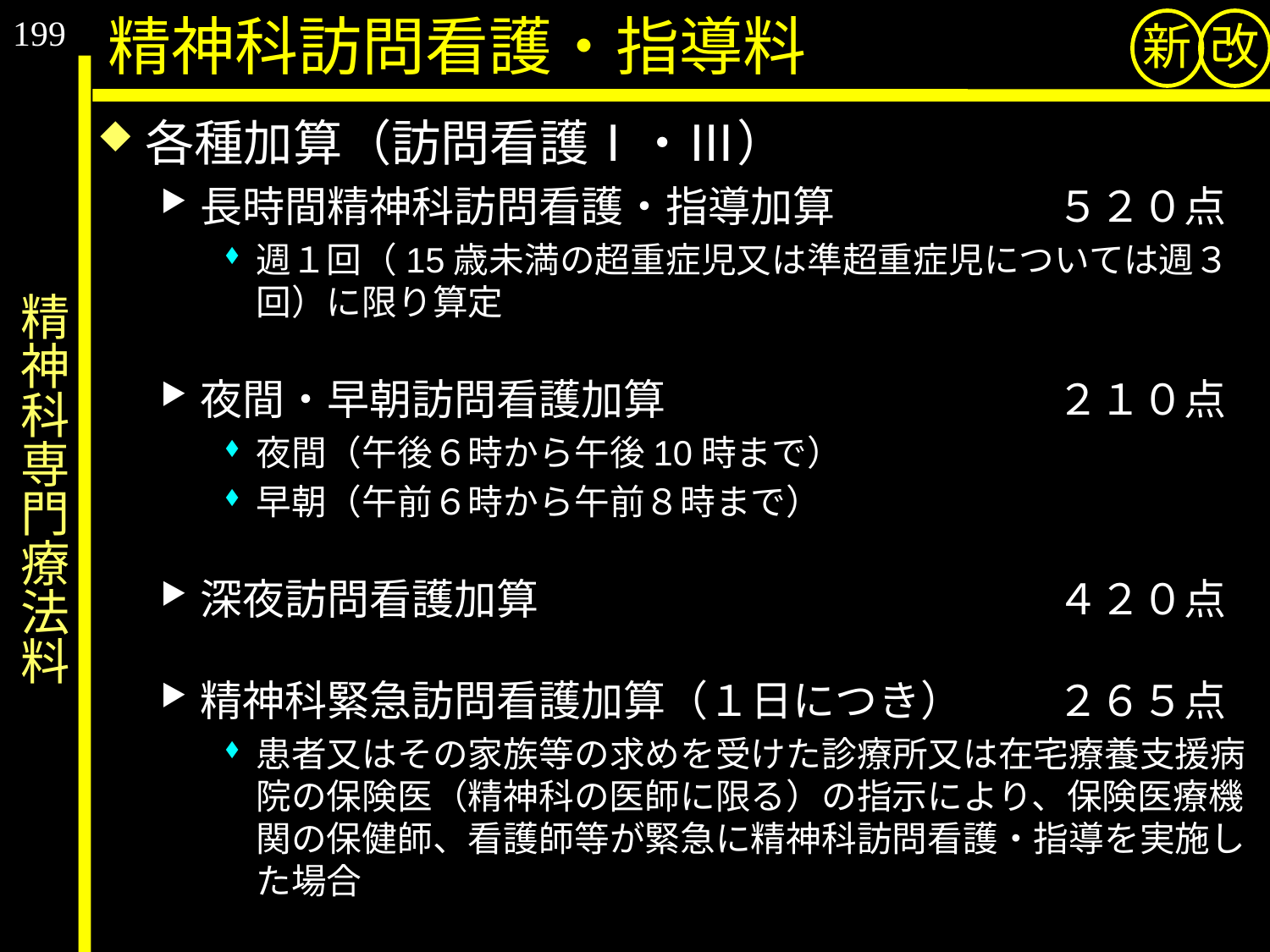

199
精神科訪問看護・指導料
新
改

各種加算（訪問看護Ⅰ・Ⅲ）
長時間精神科訪問看護・指導加算　　　　　 ５２０点
週１回（15歳未満の超重症児又は準超重症児については週３回）に限り算定

夜間・早朝訪問看護加算　　　　　　　　　 ２１０点
夜間（午後６時から午後10時まで）
早朝（午前６時から午前８時まで）

深夜訪問看護加算　　　　　　　　　　　　 ４２０点

精神科緊急訪問看護加算（１日につき）　　 ２６５点
患者又はその家族等の求めを受けた診療所又は在宅療養支援病院の保険医（精神科の医師に限る）の指示により、保険医療機関の保健師、看護師等が緊急に精神科訪問看護・指導を実施した場合
# 精神科専門療法料